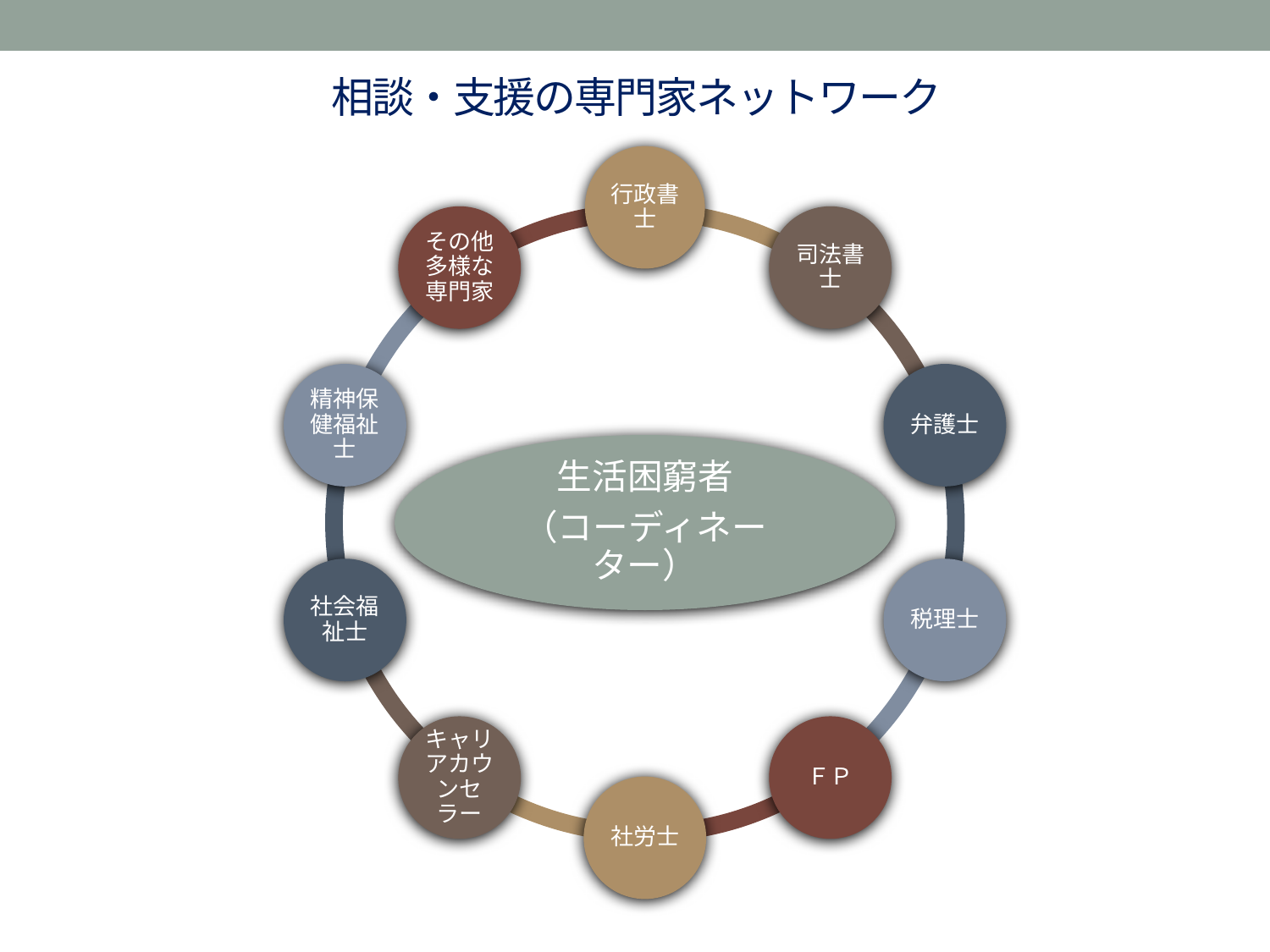

# 相談・支援の専門家ネットワーク
生活困窮者
（コーディネーター）
行政書士
司法書士
弁護士
税理士
ＦＰ
社労士
キャリアカウンセラー
社会福祉士
精神保健福祉士
その他多様な専門家